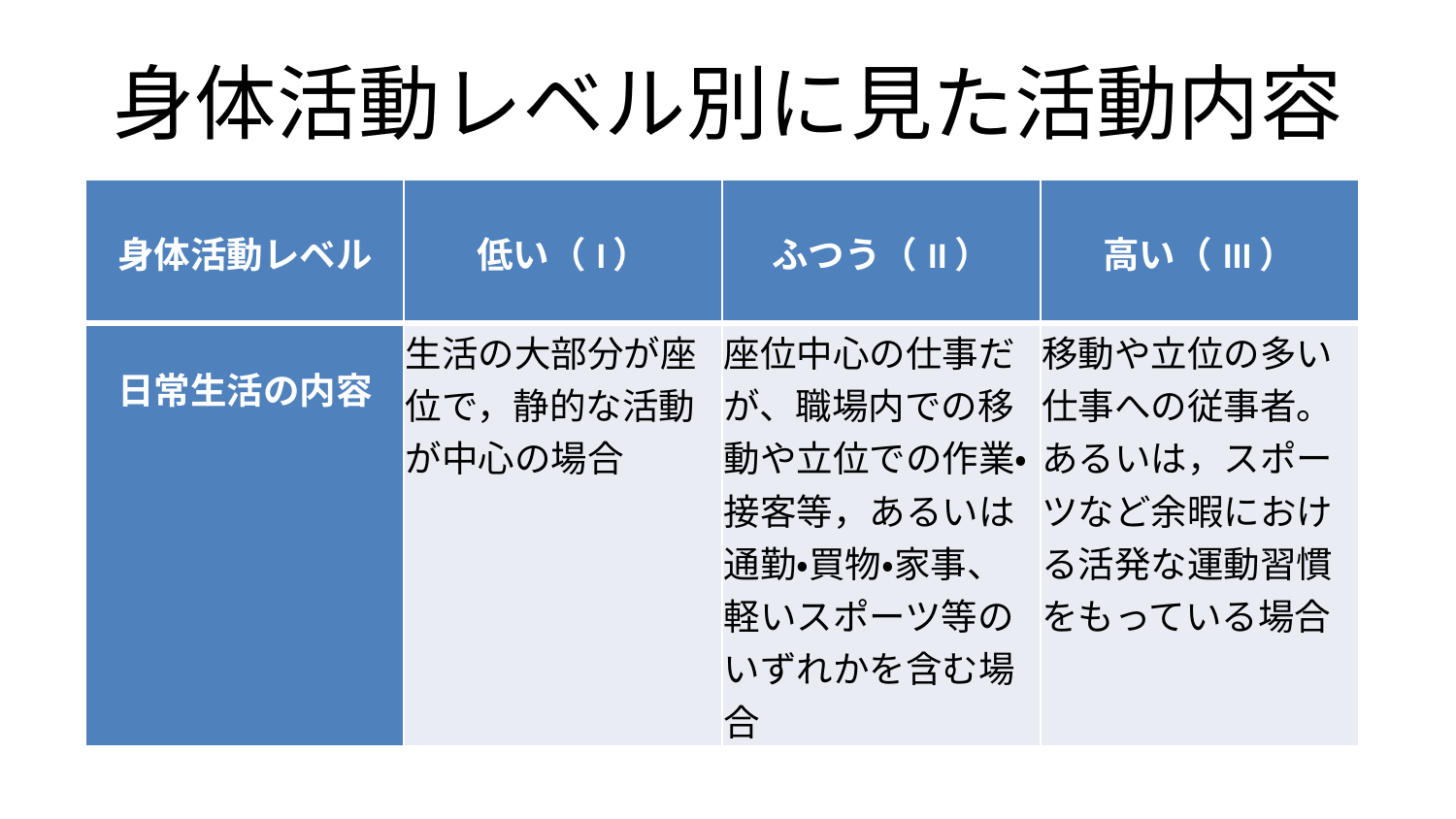

# 身体活動レベル別に見た活動内容
| 身体活動レベル | 低い（I） | ふつう（II） | 高い（III） |
| --- | --- | --- | --- |
| 日常生活の内容 | 生活の大部分が座位で，静的な活動が中心の場合 | 座位中心の仕事だが、職場内での移動や立位での作業・接客等，あるいは通勤・買物・家事、軽いスポーツ等のいずれかを含む場合 | 移動や立位の多い仕事への従事者。あるいは，スポーツなど余暇における活発な運動習慣をもっている場合 |